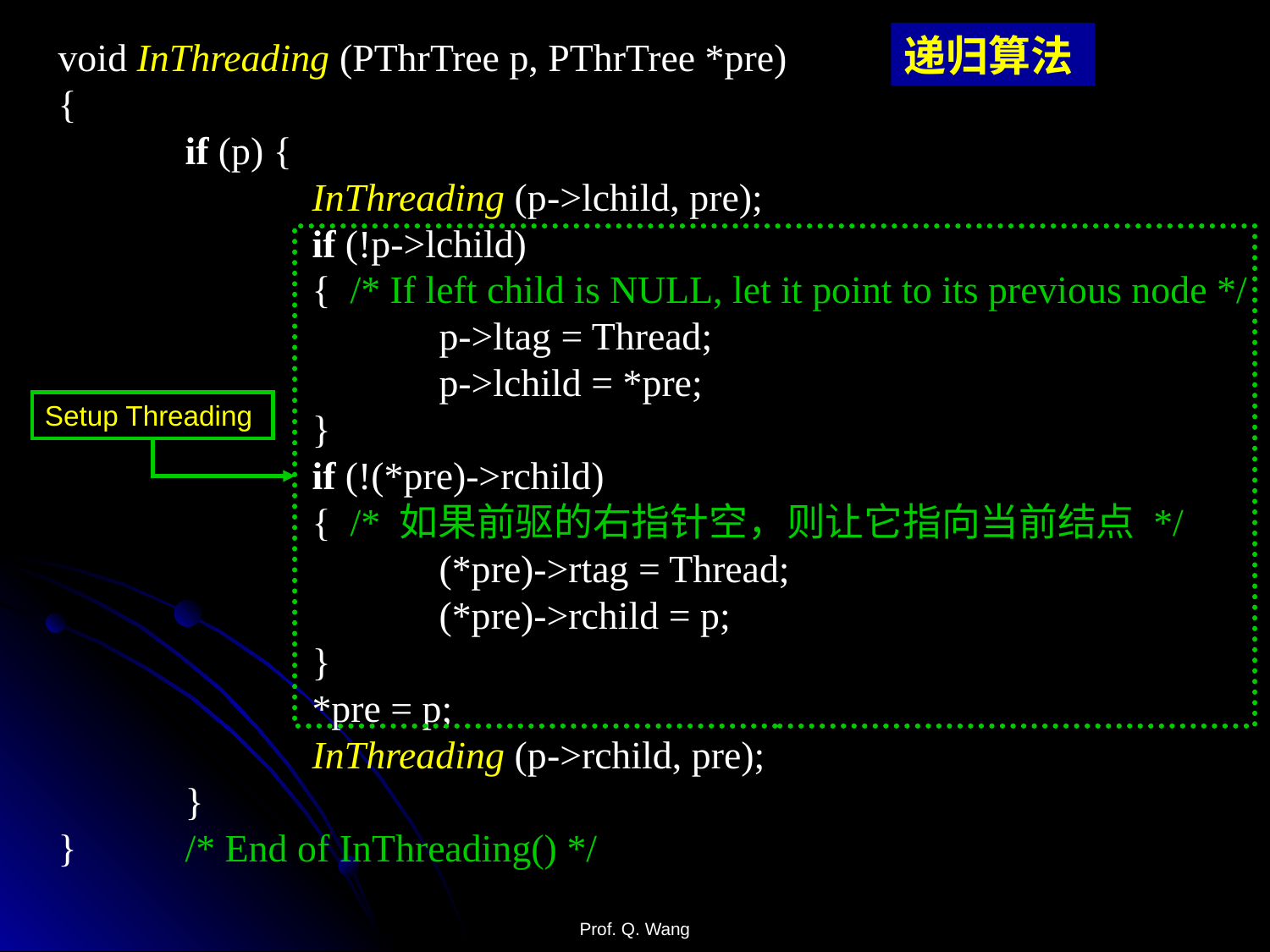

递归算法
void InThreading (PThrTree p, PThrTree *pre)
{
	if (p) {
		InThreading (p->lchild, pre);
		if (!p->lchild)
		{  /* If left child is NULL, let it point to its previous node */
			p->ltag = Thread;
			p->lchild = *pre;
		}
		if (!(*pre)->rchild)
		{  /* 如果前驱的右指针空，则让它指向当前结点 */
			(*pre)->rtag = Thread;
			(*pre)->rchild = p;
		}
		*pre = p;
		InThreading (p->rchild, pre);
	}
}	/* End of InThreading() */

Setup Threading

Prof. Q. Wang